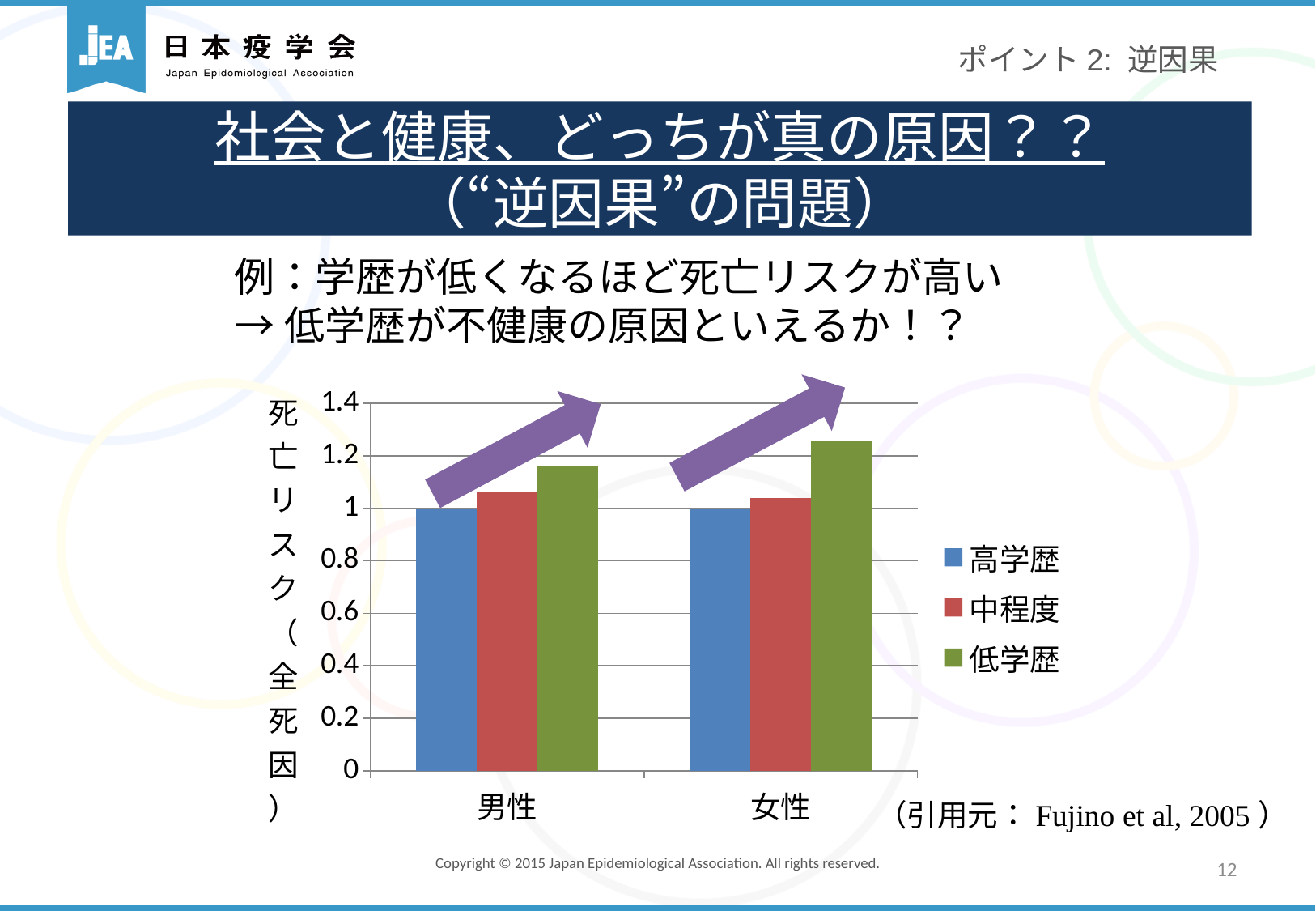

ポイント2: 逆因果
社会と健康、どっちが真の原因？？
（“逆因果”の問題）
例：学歴が低くなるほど死亡リスクが高い
→低学歴が不健康の原因といえるか！？

### Chart

| Category | 高学歴 | 中程度 | 低学歴 |
|---|---|---|---|
| 男性 | 1.0 | 1.06 | 1.16 |
| 女性 | 1.0 | 1.04 | 1.26 |

（引用元：Fujino et al, 2005）
12